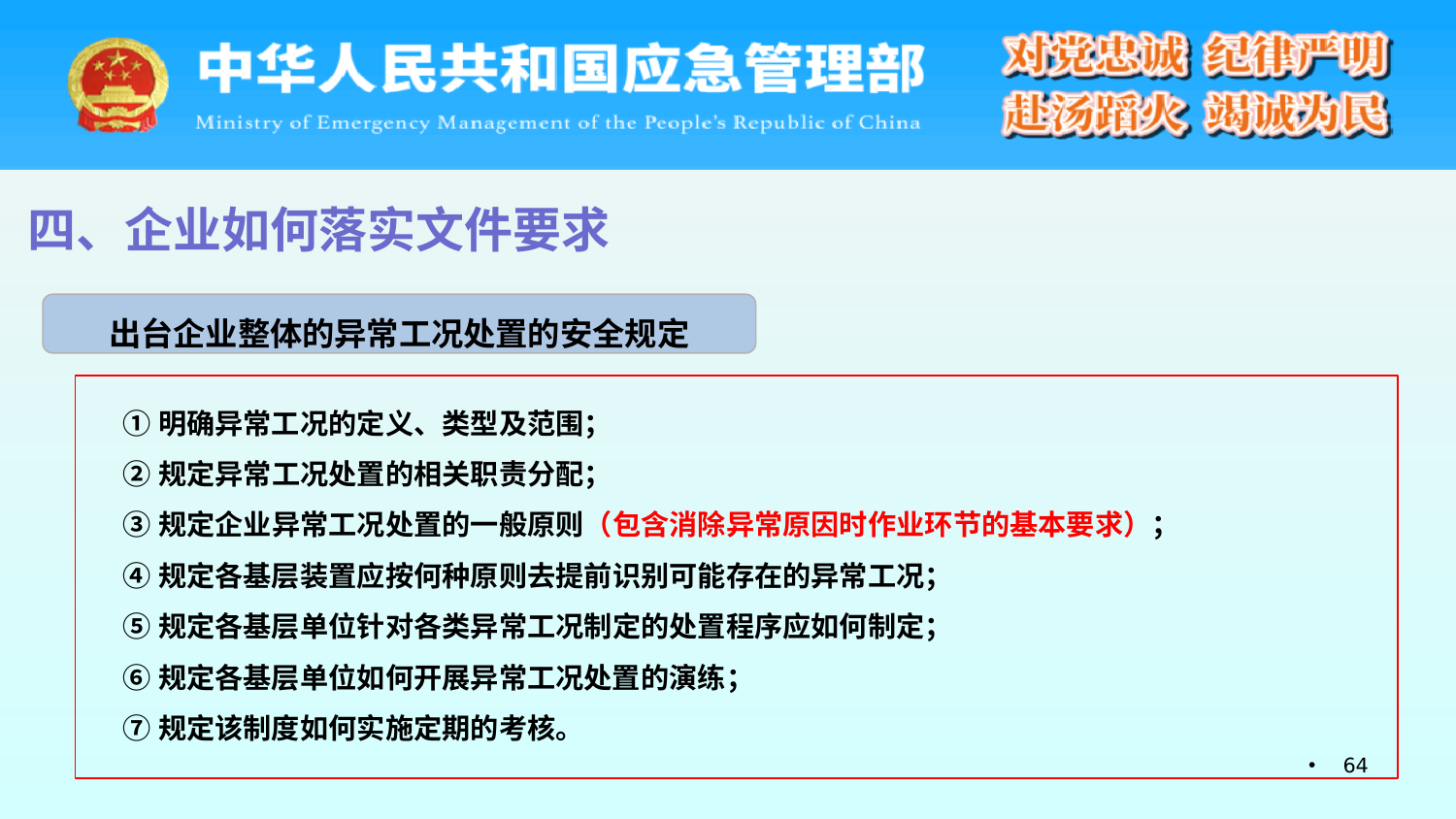

四、企业如何落实文件要求
出台企业整体的异常工况处置的安全规定

①明确异常工况的定义、类型及范围；
②规定异常工况处置的相关职责分配；
③规定企业异常工况处置的一般原则（包含消除异常原因时作业环节的基本要求）；
④规定各基层装置应按何种原则去提前识别可能存在的异常工况；
⑤规定各基层单位针对各类异常工况制定的处置程序应如何制定；
⑥规定各基层单位如何开展异常工况处置的演练；
⑦规定该制度如何实施定期的考核。
64